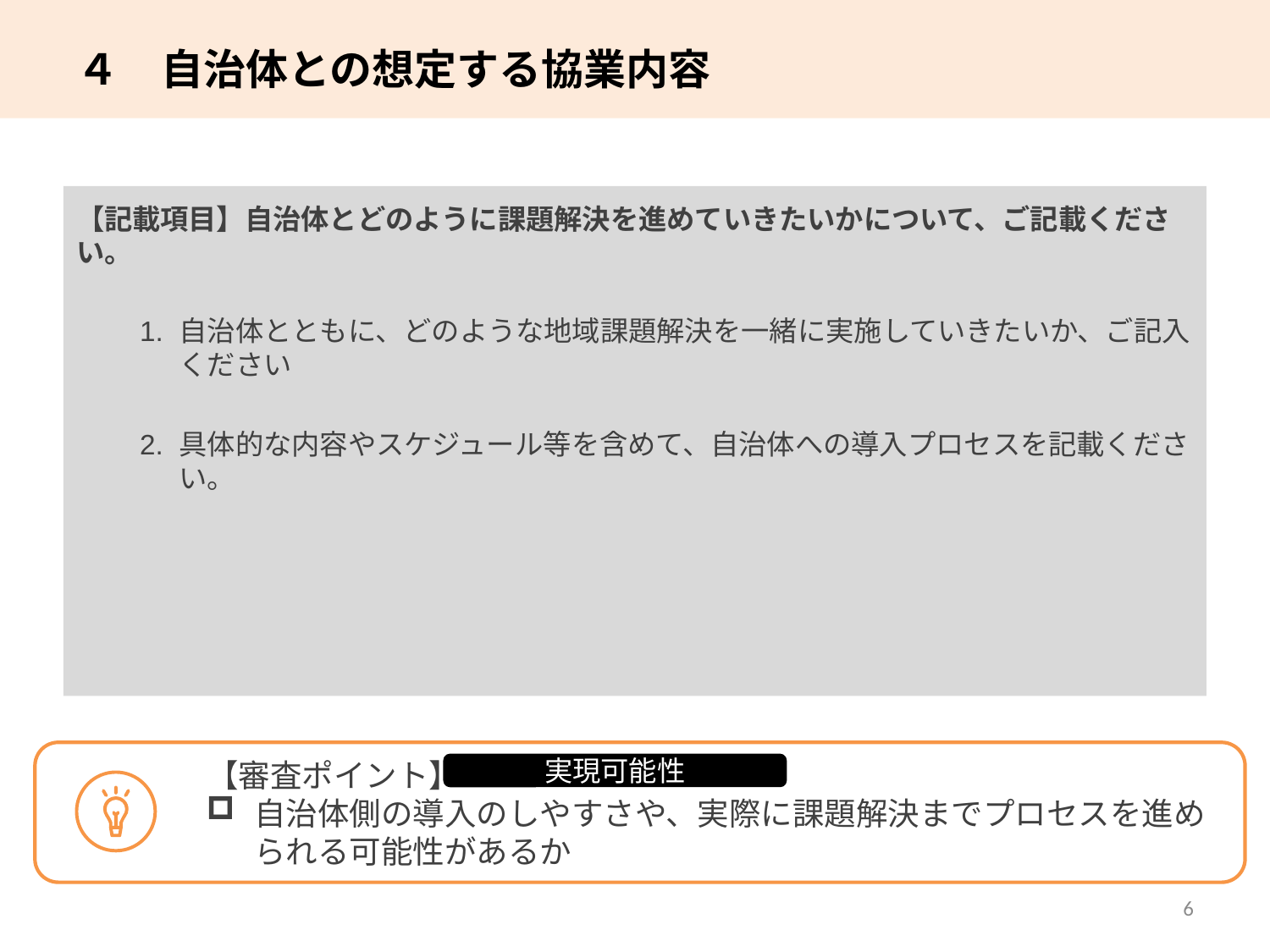

# ４　自治体との想定する協業内容
【記載項目】自治体とどのように課題解決を進めていきたいかについて、ご記載ください。

自治体とともに、どのような地域課題解決を一緒に実施していきたいか、ご記入ください

具体的な内容やスケジュール等を含めて、自治体への導入プロセスを記載ください。
【審査ポイント】
自治体側の導入のしやすさや、実際に課題解決までプロセスを進められる可能性があるか
実現可能性

6